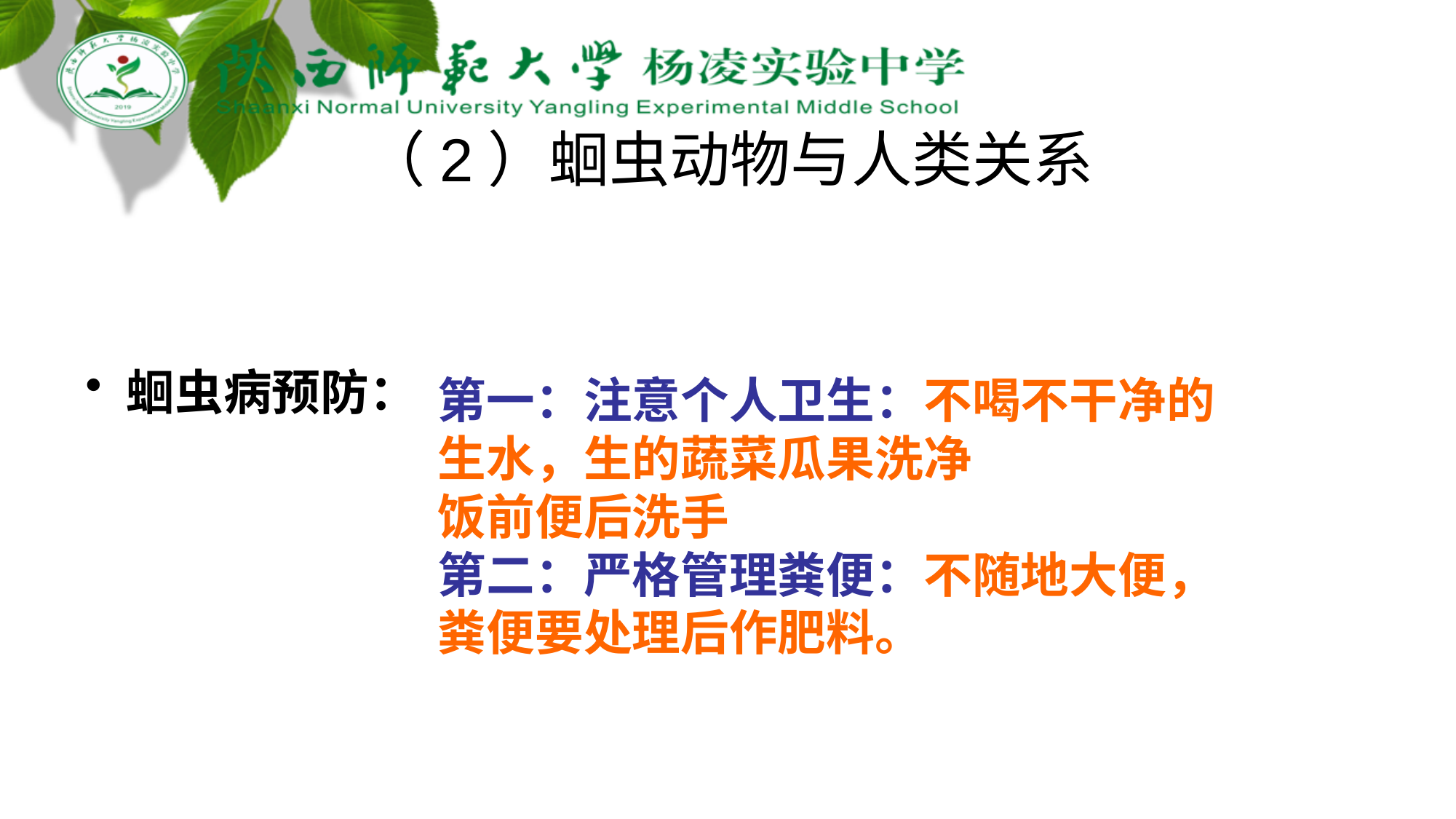

# （2）蛔虫动物与人类关系

蛔虫病预防：
第一：注意个人卫生：不喝不干净的生水，生的蔬菜瓜果洗净
饭前便后洗手
第二：严格管理粪便：不随地大便，粪便要处理后作肥料。